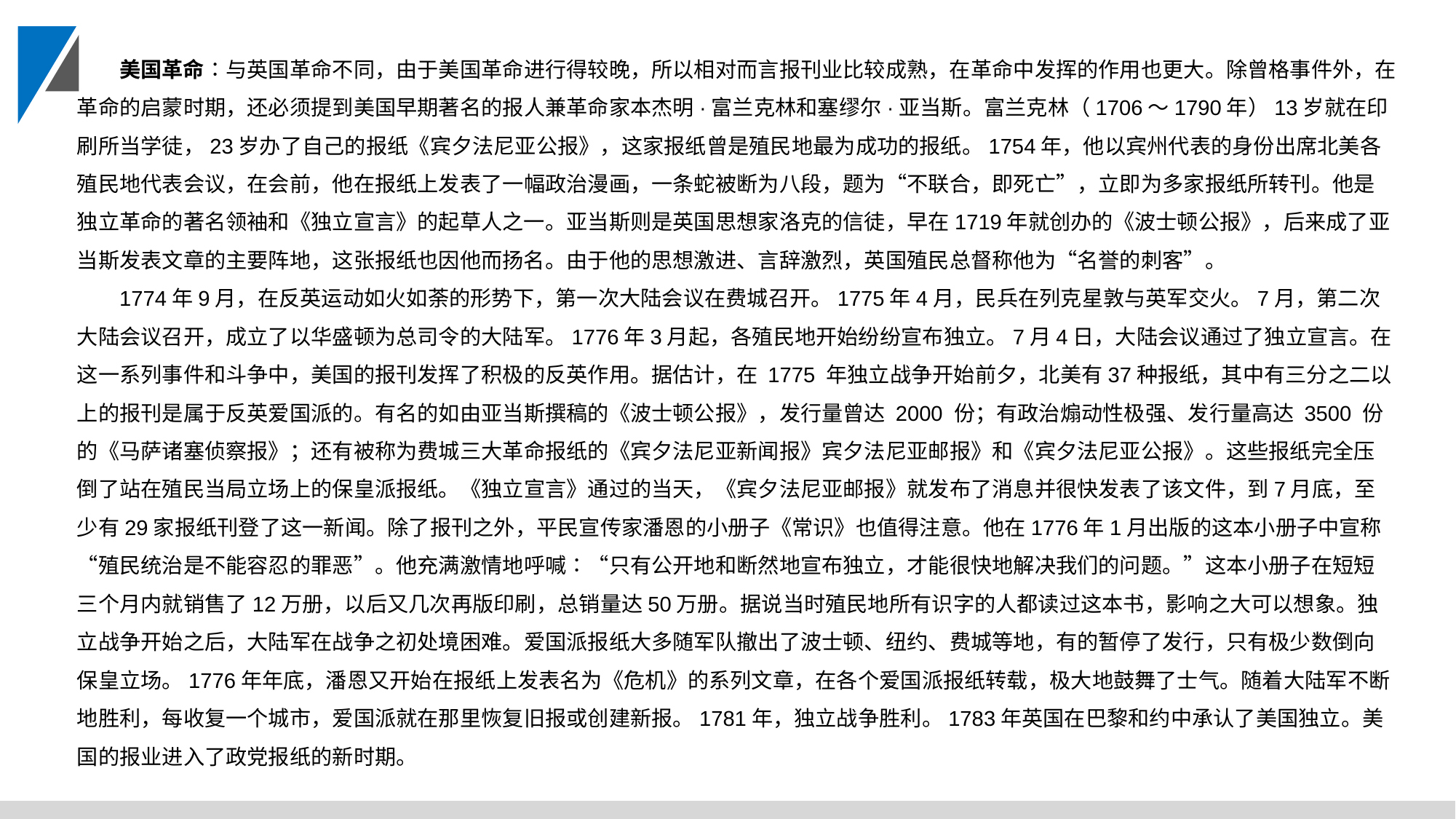

美国革命∶与英国革命不同，由于美国革命进行得较晚，所以相对而言报刊业比较成熟，在革命中发挥的作用也更大。除曾格事件外，在革命的启蒙时期，还必须提到美国早期著名的报人兼革命家本杰明·富兰克林和塞缪尔·亚当斯。富兰克林（1706～1790年）13岁就在印刷所当学徒，23岁办了自己的报纸《宾夕法尼亚公报》，这家报纸曾是殖民地最为成功的报纸。1754年，他以宾州代表的身份出席北美各殖民地代表会议，在会前，他在报纸上发表了一幅政治漫画，一条蛇被断为八段，题为“不联合，即死亡”，立即为多家报纸所转刊。他是独立革命的著名领袖和《独立宣言》的起草人之一。亚当斯则是英国思想家洛克的信徒，早在1719年就创办的《波士顿公报》，后来成了亚当斯发表文章的主要阵地，这张报纸也因他而扬名。由于他的思想激进、言辞激烈，英国殖民总督称他为“名誉的刺客”。
1774年9月，在反英运动如火如荼的形势下，第一次大陆会议在费城召开。1775年4月，民兵在列克星敦与英军交火。7月，第二次大陆会议召开，成立了以华盛顿为总司令的大陆军。1776年3月起，各殖民地开始纷纷宣布独立。7月4日，大陆会议通过了独立宣言。在这一系列事件和斗争中，美国的报刊发挥了积极的反英作用。据估计，在 1775 年独立战争开始前夕，北美有37种报纸，其中有三分之二以上的报刊是属于反英爱国派的。有名的如由亚当斯撰稿的《波士顿公报》，发行量曾达 2000 份；有政治煽动性极强、发行量高达 3500 份的《马萨诸塞侦察报》；还有被称为费城三大革命报纸的《宾夕法尼亚新闻报》宾夕法尼亚邮报》和《宾夕法尼亚公报》。这些报纸完全压倒了站在殖民当局立场上的保皇派报纸。《独立宣言》通过的当天，《宾夕法尼亚邮报》就发布了消息并很快发表了该文件，到7月底，至少有29家报纸刊登了这一新闻。除了报刊之外，平民宣传家潘恩的小册子《常识》也值得注意。他在1776年1月出版的这本小册子中宣称“殖民统治是不能容忍的罪恶”。他充满激情地呼喊∶“只有公开地和断然地宣布独立，才能很快地解决我们的问题。”这本小册子在短短三个月内就销售了12万册，以后又几次再版印刷，总销量达50万册。据说当时殖民地所有识字的人都读过这本书，影响之大可以想象。独立战争开始之后，大陆军在战争之初处境困难。爱国派报纸大多随军队撤出了波士顿、纽约、费城等地，有的暂停了发行，只有极少数倒向保皇立场。1776年年底，潘恩又开始在报纸上发表名为《危机》的系列文章，在各个爱国派报纸转载，极大地鼓舞了士气。随着大陆军不断地胜利，每收复一个城市，爱国派就在那里恢复旧报或创建新报。1781年，独立战争胜利。1783年英国在巴黎和约中承认了美国独立。美国的报业进入了政党报纸的新时期。